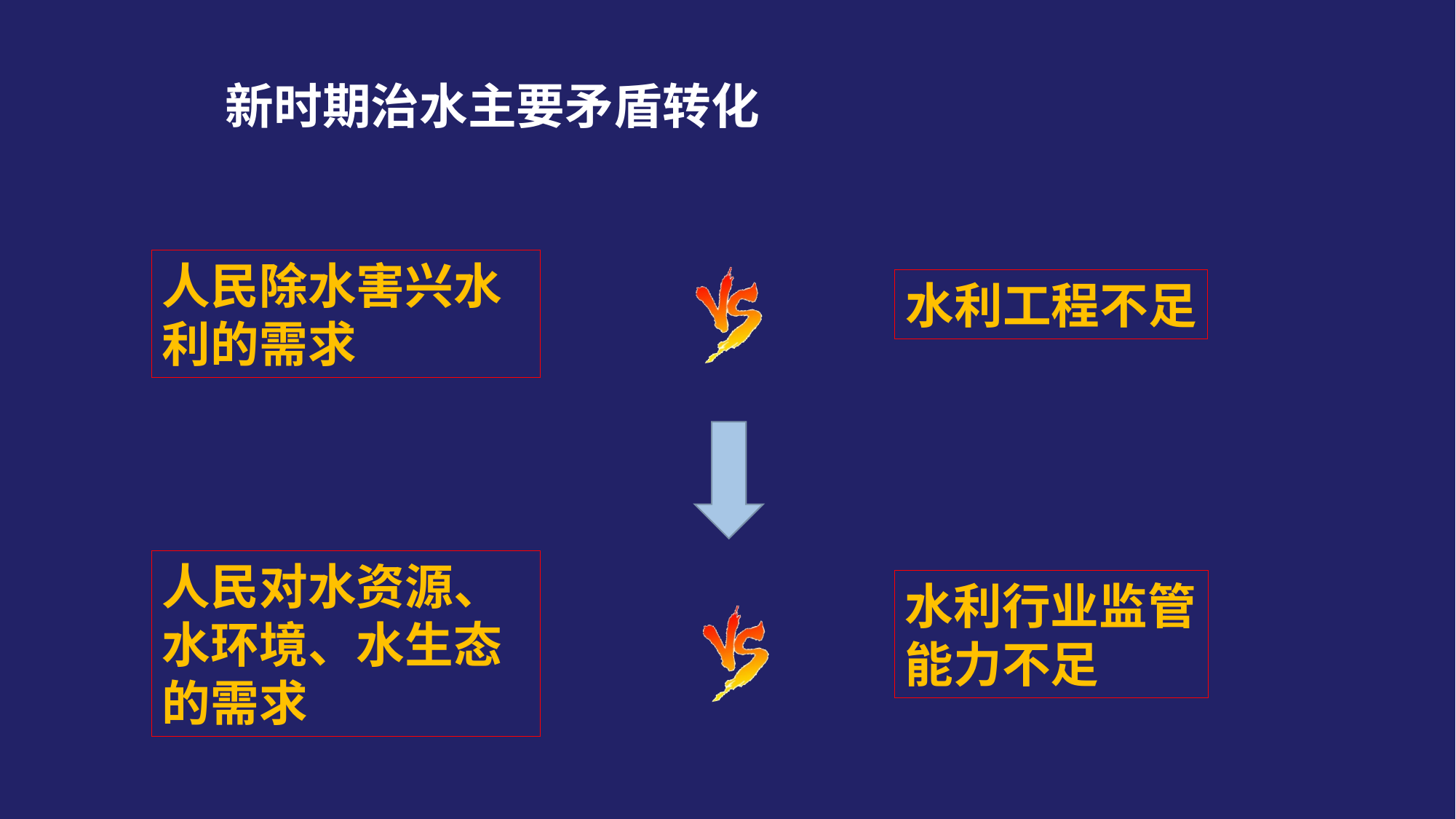

新时期治水主要矛盾转化
人民除水害兴水利的需求

水利工程不足

人民对水资源、水环境、水生态的需求
水利行业监管能力不足